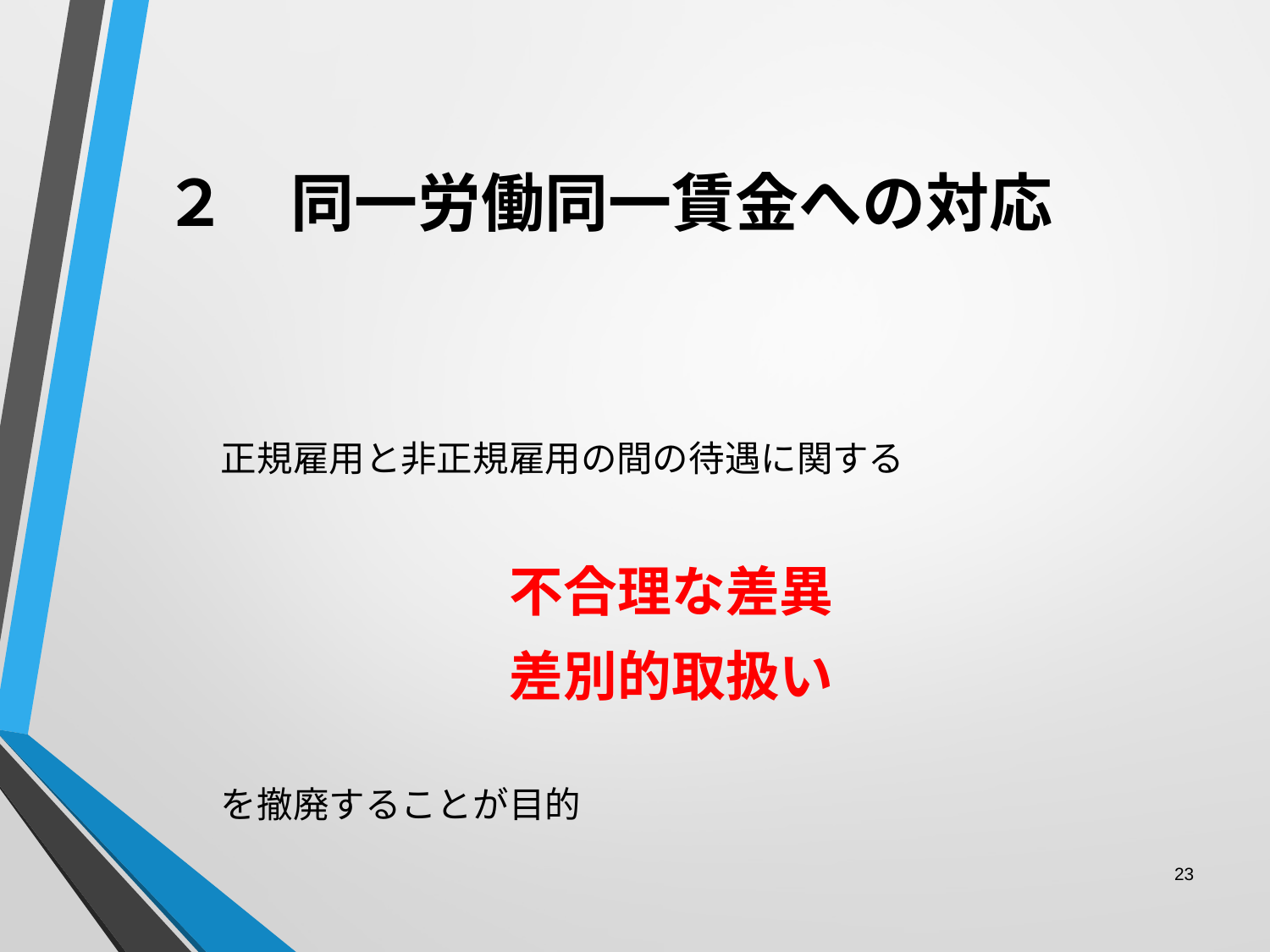

# ２　同一労働同一賃金への対応

　　正規雇用と非正規雇用の間の待遇に関する

不合理な差異
差別的取扱い

　　を撤廃することが目的
23